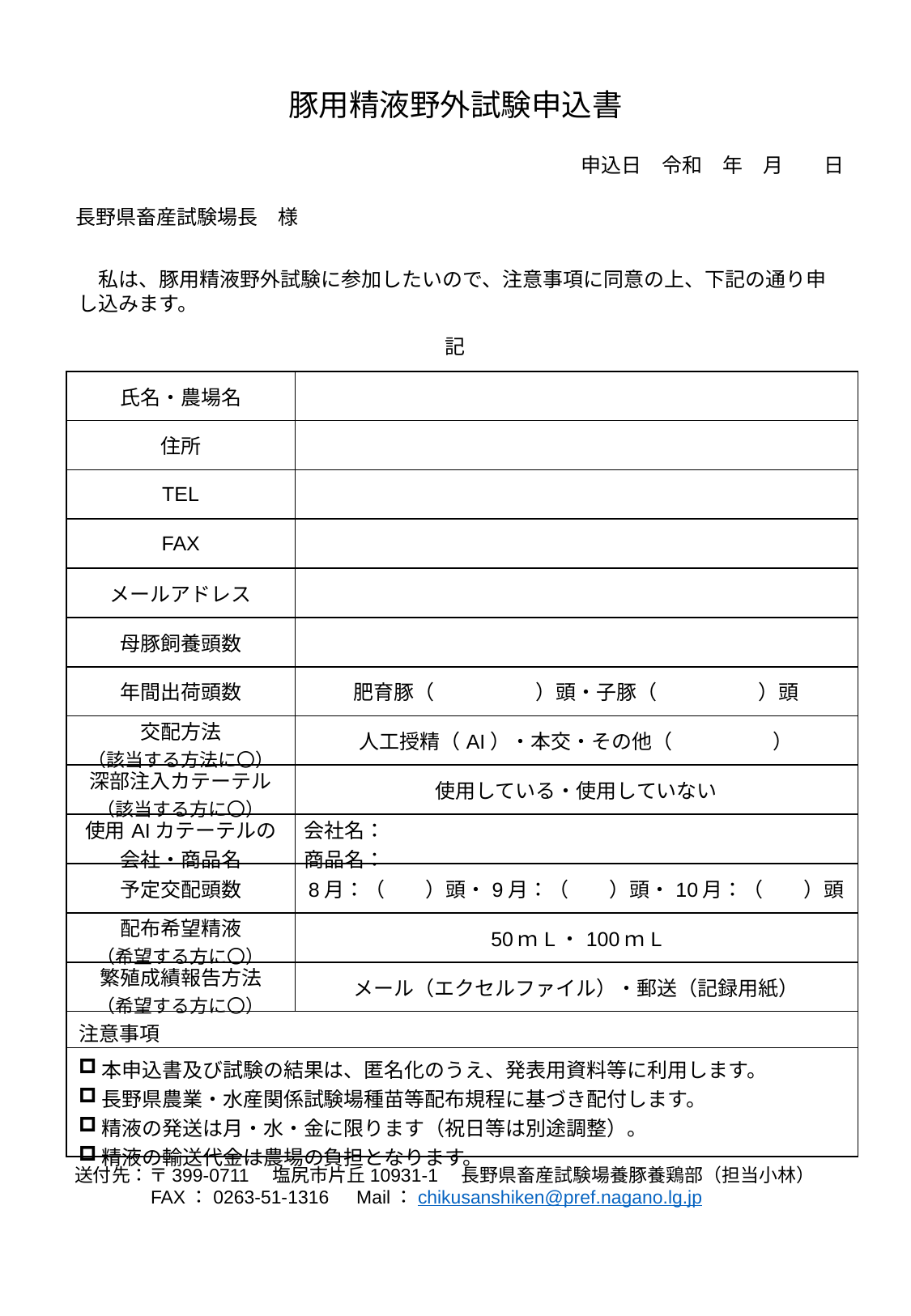

豚用精液野外試験申込書
申込日　令和　年　月　　日
長野県畜産試験場長　様
　私は、豚用精液野外試験に参加したいので、注意事項に同意の上、下記の通り申し込みます。
記
| 氏名・農場名 |  |
| --- | --- |
| 住所 |  |
| TEL |  |
| FAX |  |
| メールアドレス |  |
| 母豚飼養頭数 |  |
| 年間出荷頭数 | 肥育豚（　　　　　）頭・子豚（　　　　　）頭 |
| 交配方法 （該当する方法に〇） | 人工授精（AI）・本交・その他（　　　　　） |
| 深部注入カテーテル （該当する方に〇） | 使用している・使用していない |
| 使用AIカテーテルの 会社・商品名 | 会社名：　　　　　　　 商品名： |
| 予定交配頭数 | 8月：（　　）頭・9月：（　　）頭・10月：（　　）頭 |
| 配布希望精液 （希望する方に〇） | 50ｍL・100ｍL |
| 繁殖成績報告方法 （希望する方に〇） | メール（エクセルファイル）・郵送（記録用紙） |
| 注意事項 |  |
| 本申込書及び試験の結果は、匿名化のうえ、発表用資料等に利用します。 長野県農業・水産関係試験場種苗等配布規程に基づき配付します。 精液の発送は月・水・金に限ります（祝日等は別途調整）。 精液の輸送代金は農場の負担となります。 |  |
送付先：〒399-0711　塩尻市片丘10931-1　長野県畜産試験場養豚養鶏部（担当小林）
　FAX：0263-51-1316　Mail：chikusanshiken@pref.nagano.lg.jp